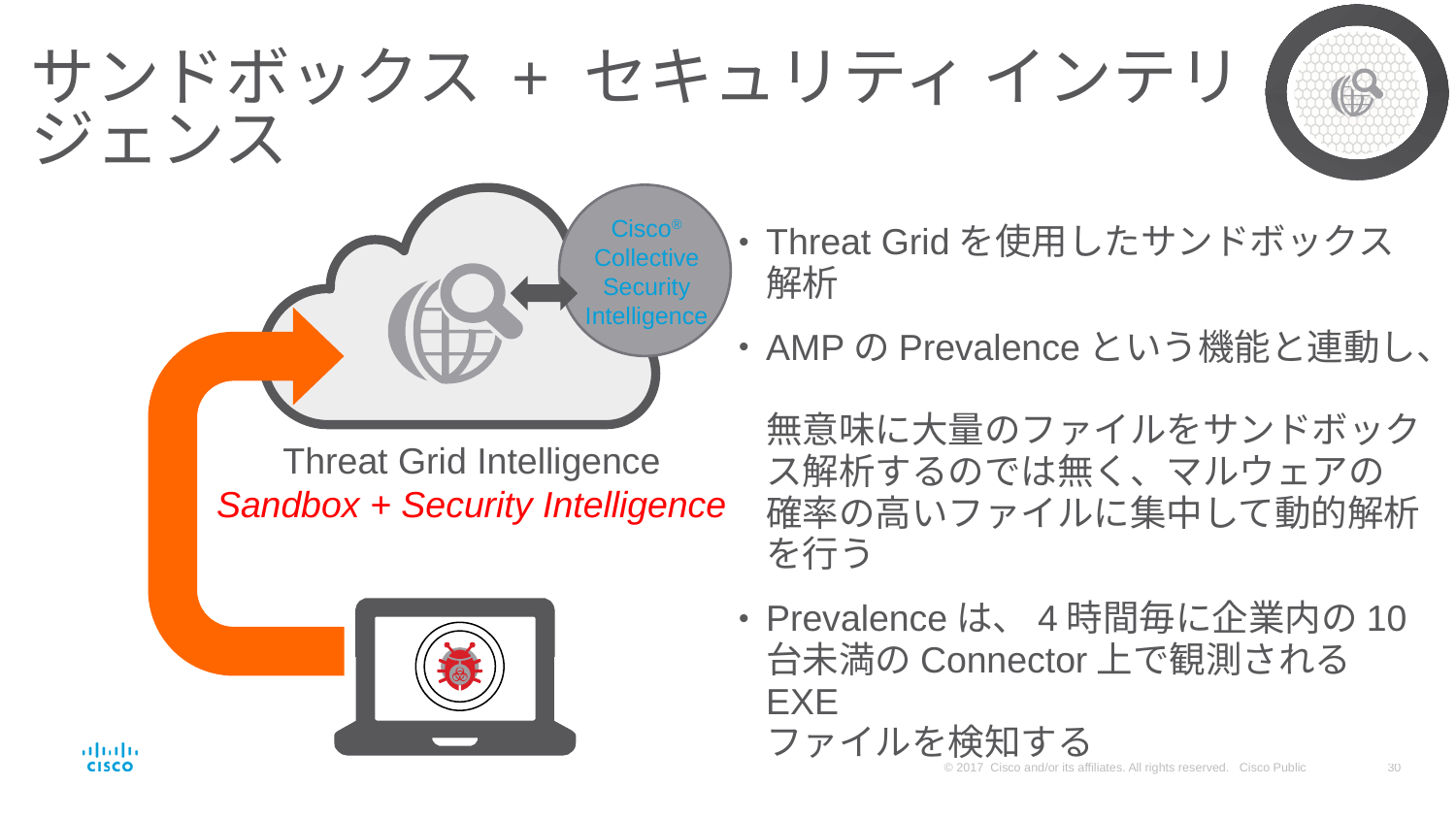

# サンドボックス + セキュリティ インテリジェンス

Cisco® Collective Security Intelligence

Cisco® Collective Security Intelligence
Threat Gridを使用したサンドボックス解析
AMPのPrevalenceという機能と連動し、
無意味に大量のファイルをサンドボックス解析するのでは無く、マルウェアの確率の高いファイルに集中して動的解析を行う
Prevalenceは、4時間毎に企業内の10台未満のConnector上で観測される EXE
ファイルを検知する

Threat Grid Intelligence
Sandbox + Security Intelligence